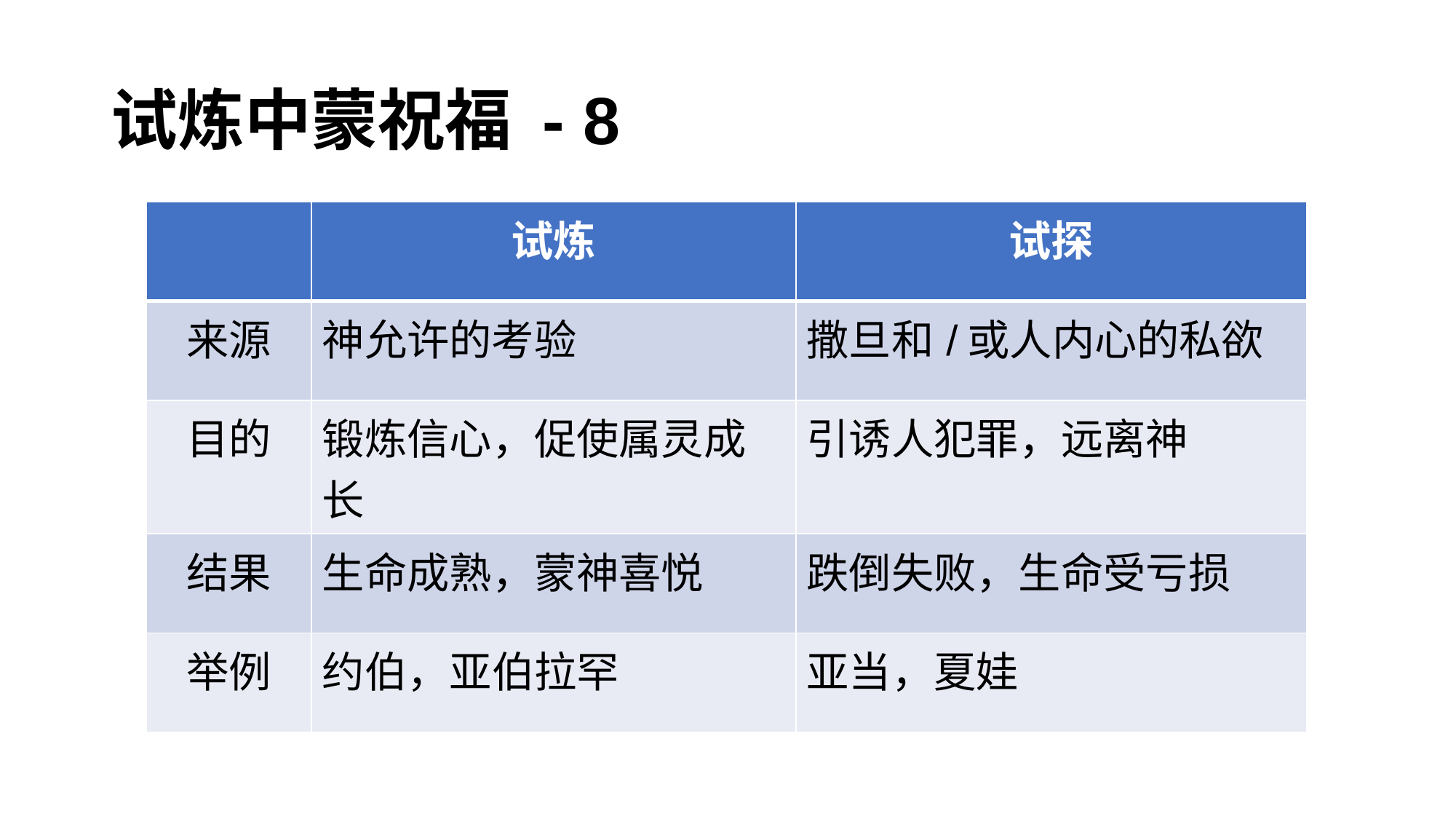

# 试炼中蒙祝福 - 8
|  | 试炼 | 试探 |
| --- | --- | --- |
| 来源 | 神允许的考验 | 撒旦和/或人内心的私欲 |
| 目的 | 锻炼信心，促使属灵成长 | 引诱人犯罪，远离神 |
| 结果 | 生命成熟，蒙神喜悦 | 跌倒失败，生命受亏损 |
| 举例 | 约伯，亚伯拉罕 | 亚当，夏娃 |